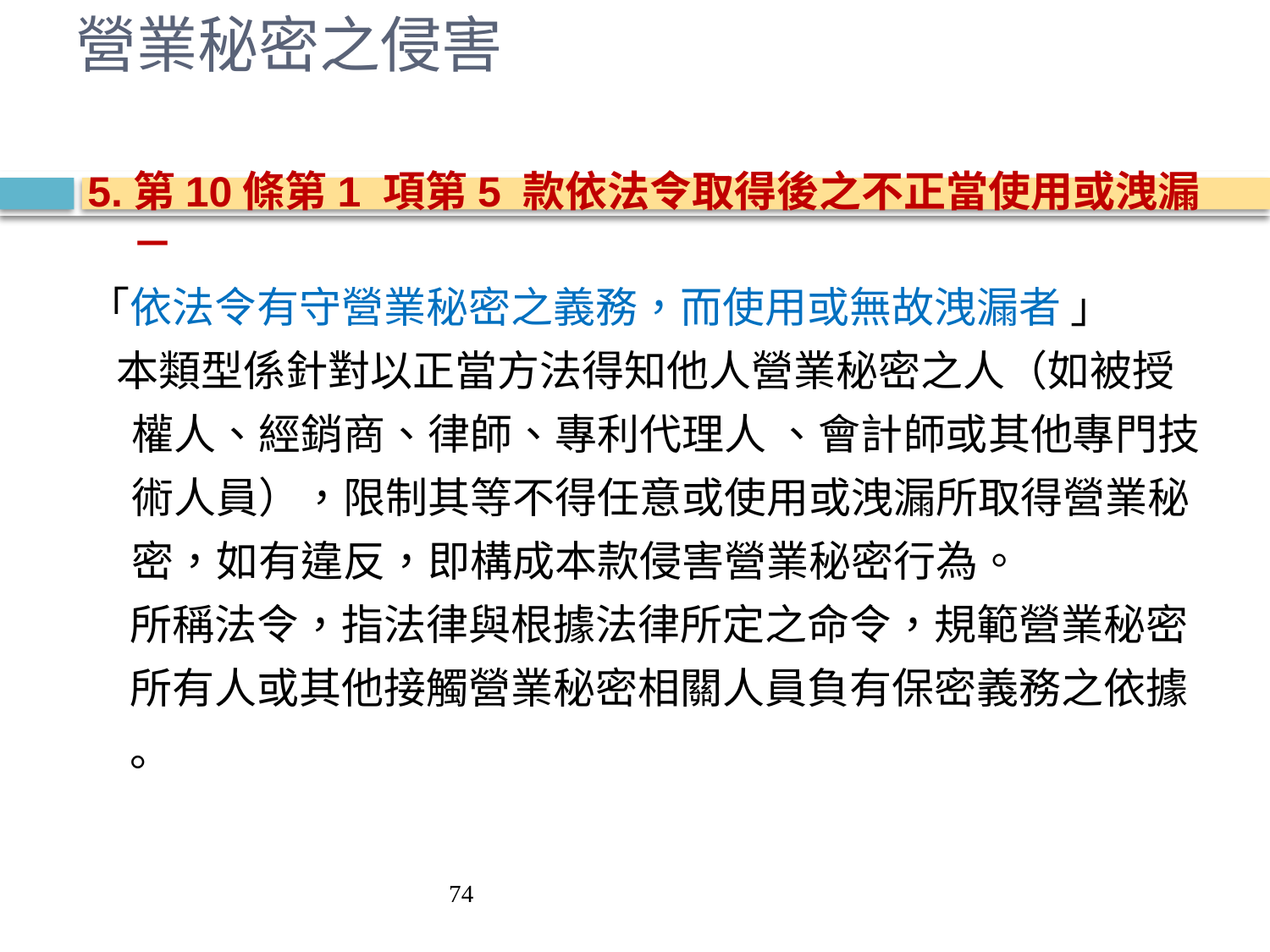

# 營業秘密之侵害
5.第10條第1 項第5 款依法令取得後之不正當使用或洩漏－
「依法令有守營業秘密之義務，而使用或無故洩漏者 」
  本類型係針對以正當方法得知他人營業秘密之人（如被授權人、經銷商、律師、專利代理人 、會計師或其他專門技術人員），限制其等不得任意或使用或洩漏所取得營業秘密，如有違反，即構成本款侵害營業秘密行為。
　所稱法令，指法律與根據法律所定之命令，規範營業秘密
　所有人或其他接觸營業秘密相關人員負有保密義務之依據
　。

74